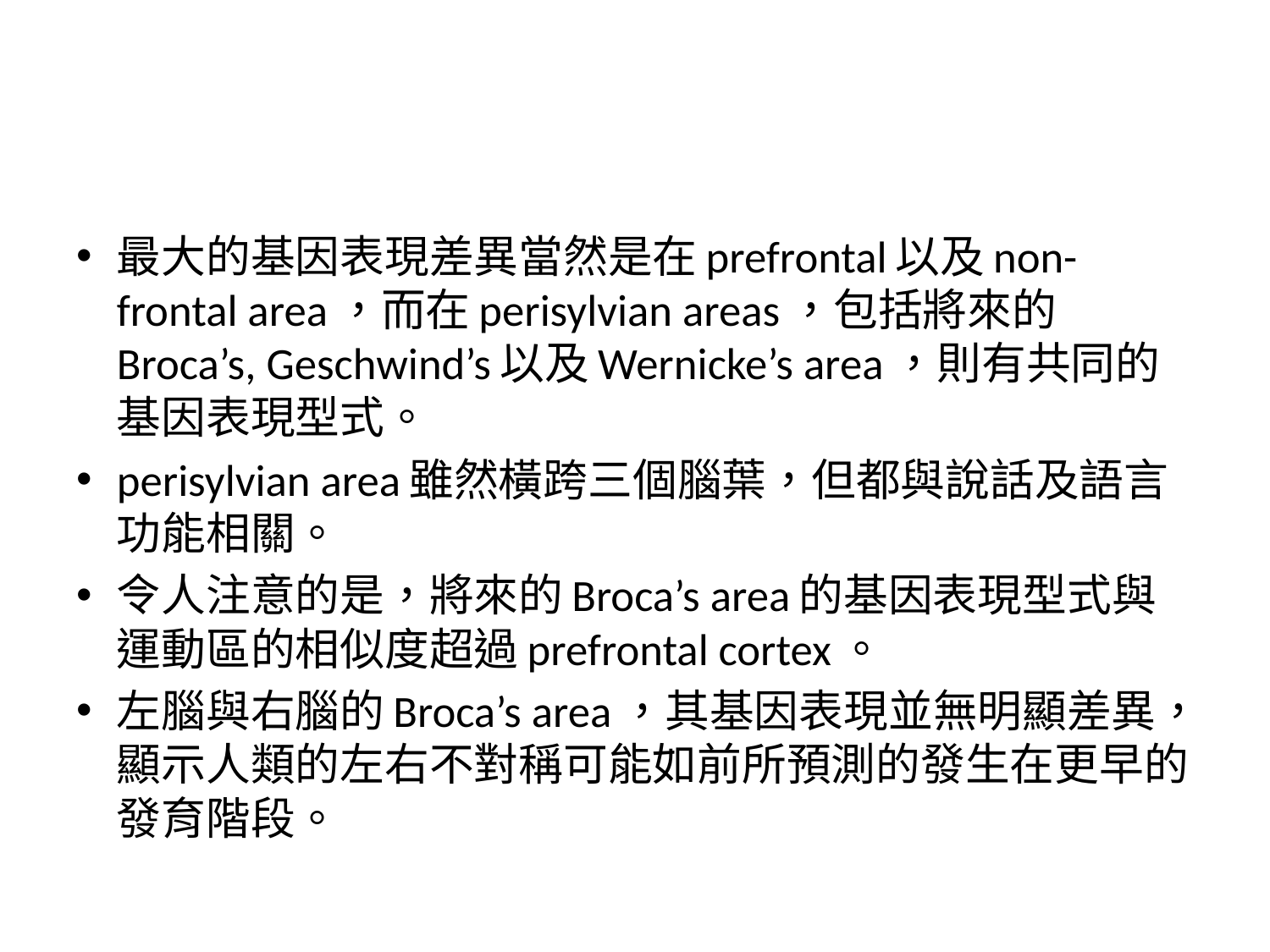

#
最大的基因表現差異當然是在prefrontal以及non-frontal area，而在perisylvian areas，包括將來的Broca’s, Geschwind’s以及Wernicke’s area，則有共同的基因表現型式。
perisylvian area雖然橫跨三個腦葉，但都與說話及語言功能相關。
令人注意的是，將來的Broca’s area的基因表現型式與運動區的相似度超過prefrontal cortex。
左腦與右腦的Broca’s area，其基因表現並無明顯差異，顯示人類的左右不對稱可能如前所預測的發生在更早的發育階段。